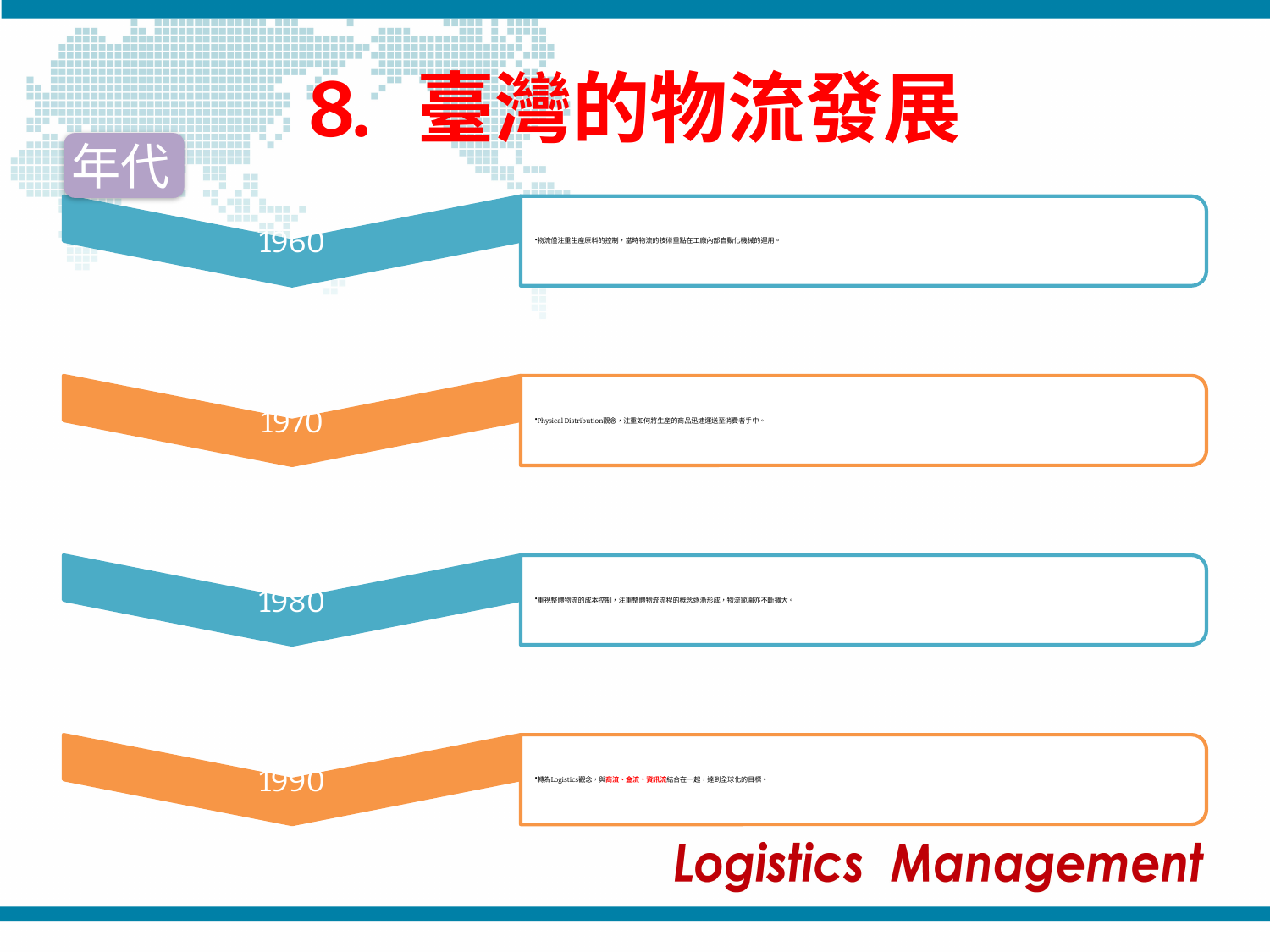

# 8.  臺灣的物流發展
年代

1960
物流僅注重生産原料的控制，當時物流的技術重點在工廠內部自動化機械的運用。
1970
Physical Distribution觀念，注重如何將生産的商品迅速運送至消費者手中。
1980
重視整體物流的成本控制，注重整體物流流程的概念逐漸形成，物流範圍亦不斷擴大。
1990
轉為Logistics觀念，與商流、金流、資訊流結合在一起，達到全球化的目標。